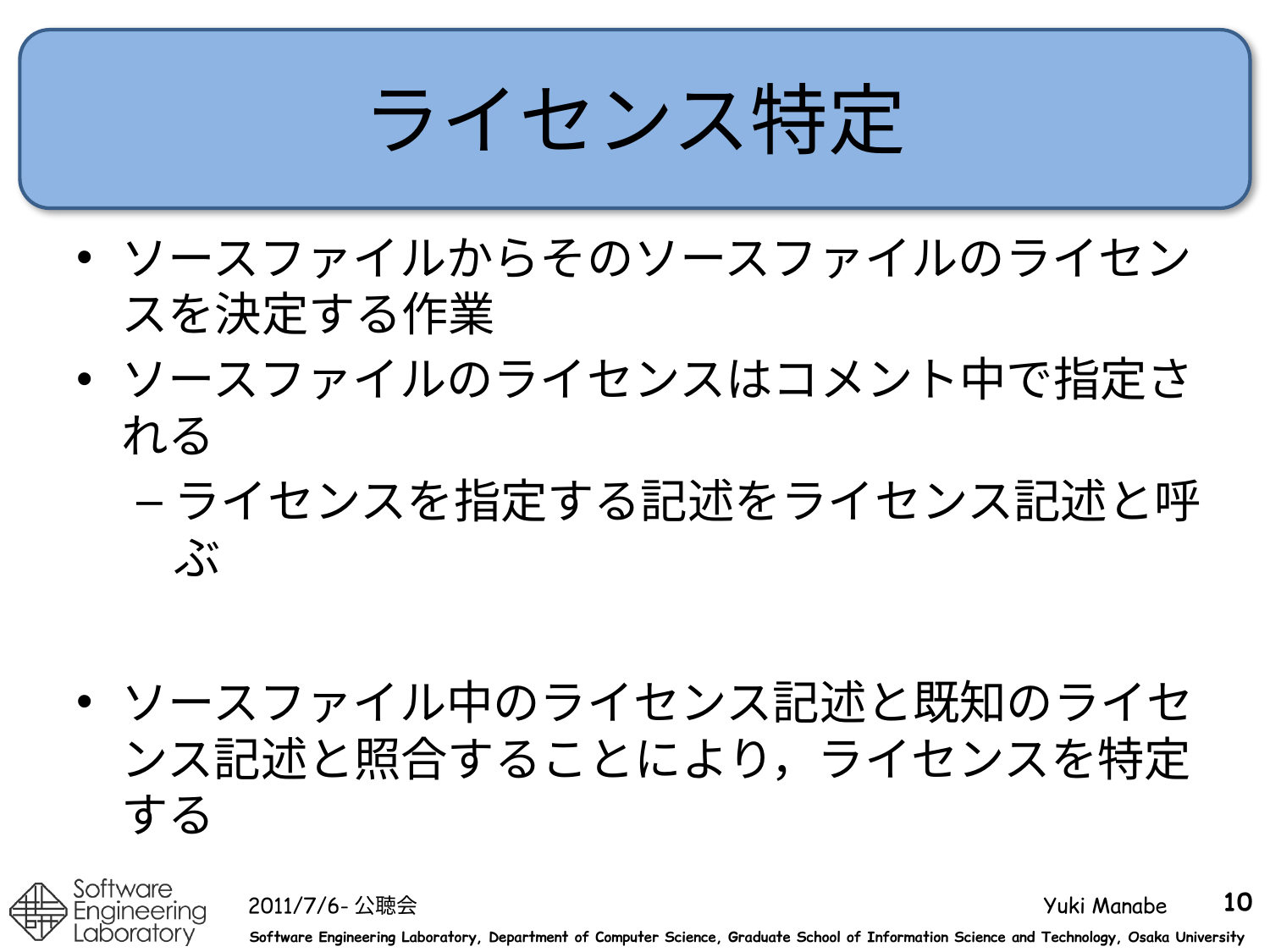

# ライセンス特定
ソースファイルからそのソースファイルのライセンスを決定する作業
ソースファイルのライセンスはコメント中で指定される
ライセンスを指定する記述をライセンス記述と呼ぶ

ソースファイル中のライセンス記述と既知のライセンス記述と照合することにより，ライセンスを特定する
10
2011/7/6-公聴会
Yuki Manabe